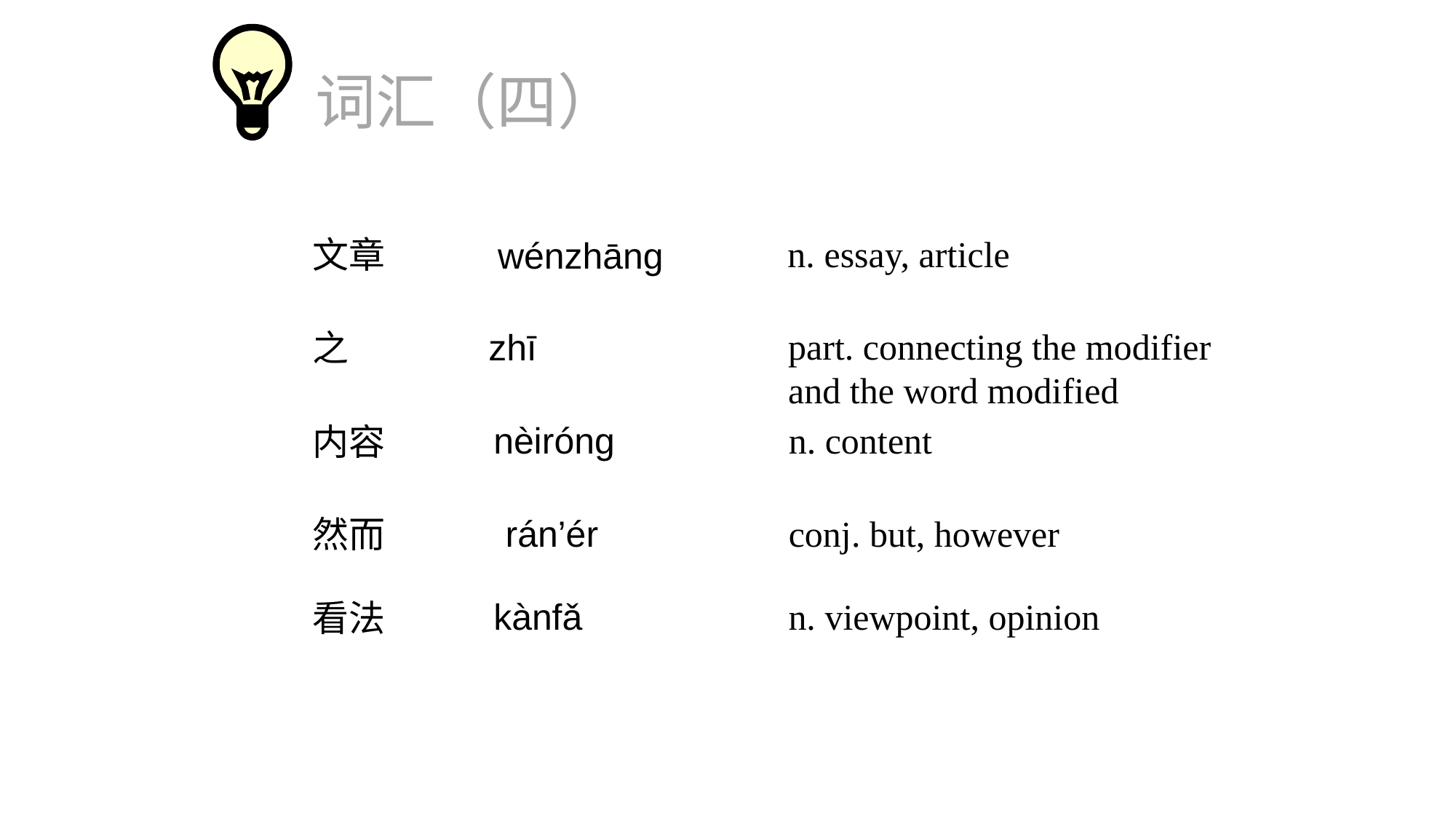

词汇（四）
n. essay, article
文章
wénzhāng
part. connecting the modifier
and the word modified
zhī
之
nèiróng
n. content
内容
rán’ér
conj. but, however
然而
kànfǎ
n. viewpoint, opinion
看法